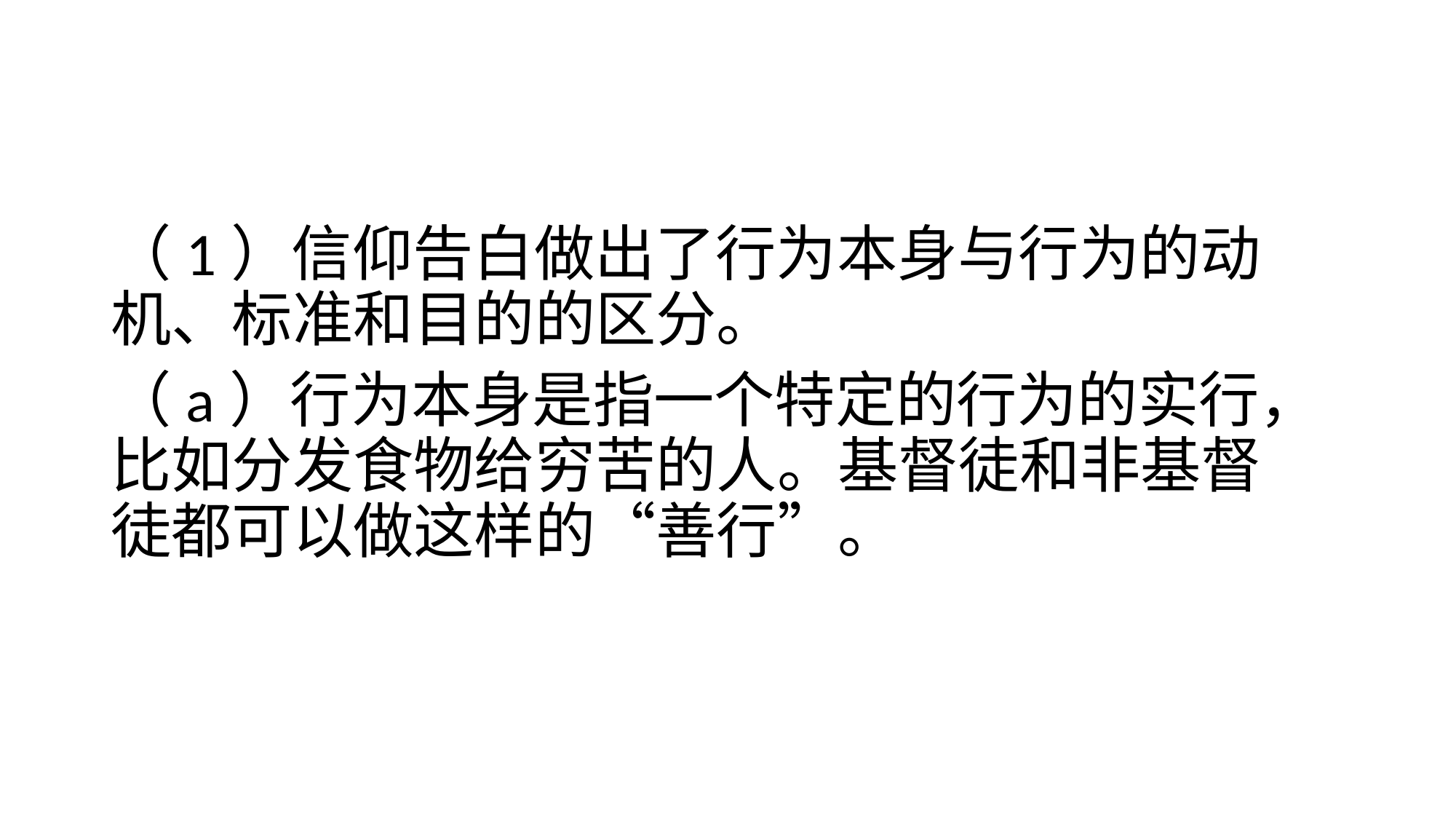

#
（1）信仰告白做出了行为本身与行为的动机、标准和目的的区分。
（a）行为本身是指一个特定的行为的实行，比如分发食物给穷苦的人。基督徒和非基督徒都可以做这样的“善行”。